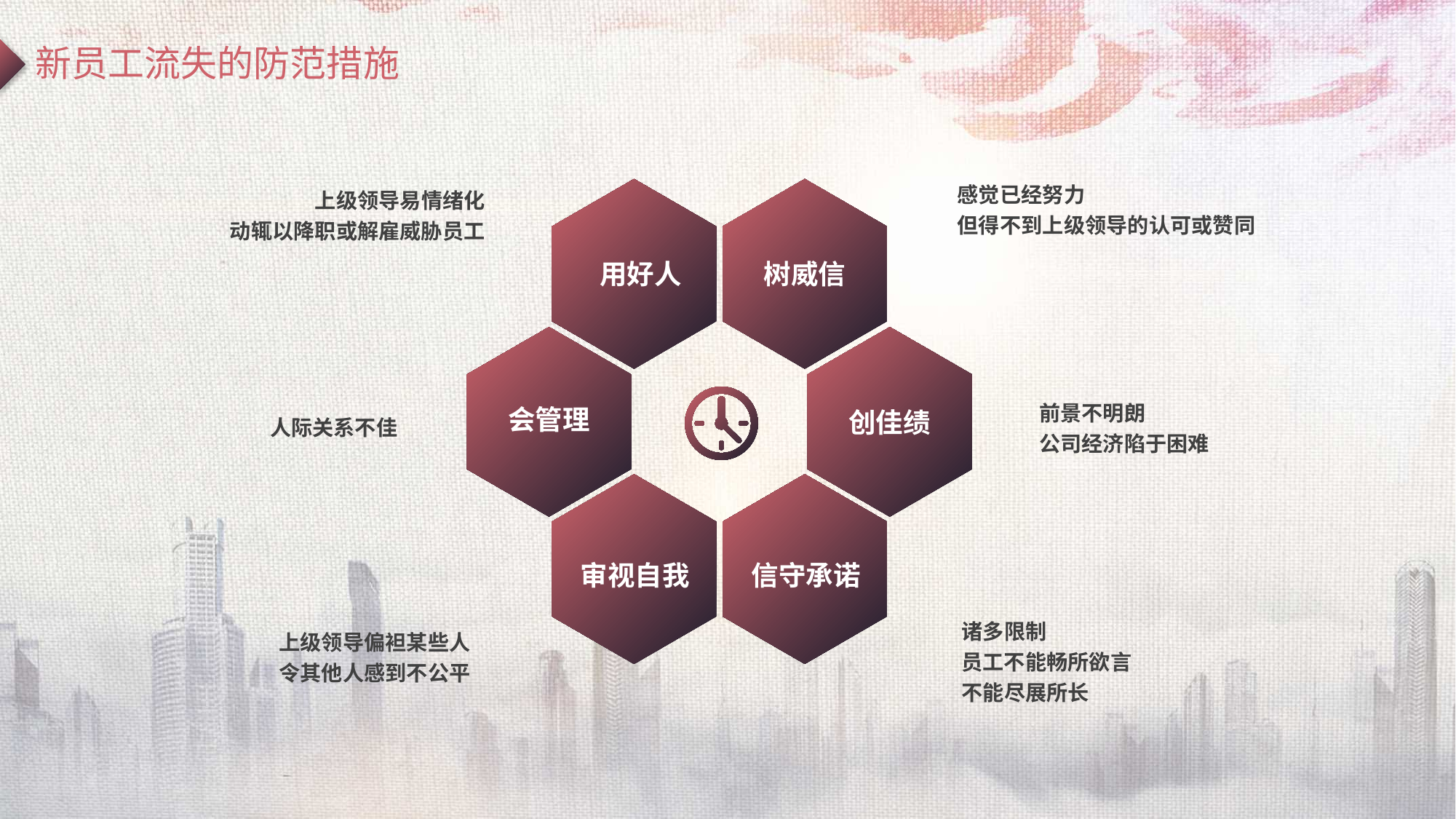

新员工流失的防范措施

感觉已经努力
但得不到上级领导的认可或赞同
上级领导易情绪化
动辄以降职或解雇威胁员工

用好人
树威信

前景不明朗
公司经济陷于困难
会管理
创佳绩
人际关系不佳

审视自我
信守承诺
诸多限制
员工不能畅所欲言
不能尽展所长
上级领导偏袒某些人
令其他人感到不公平